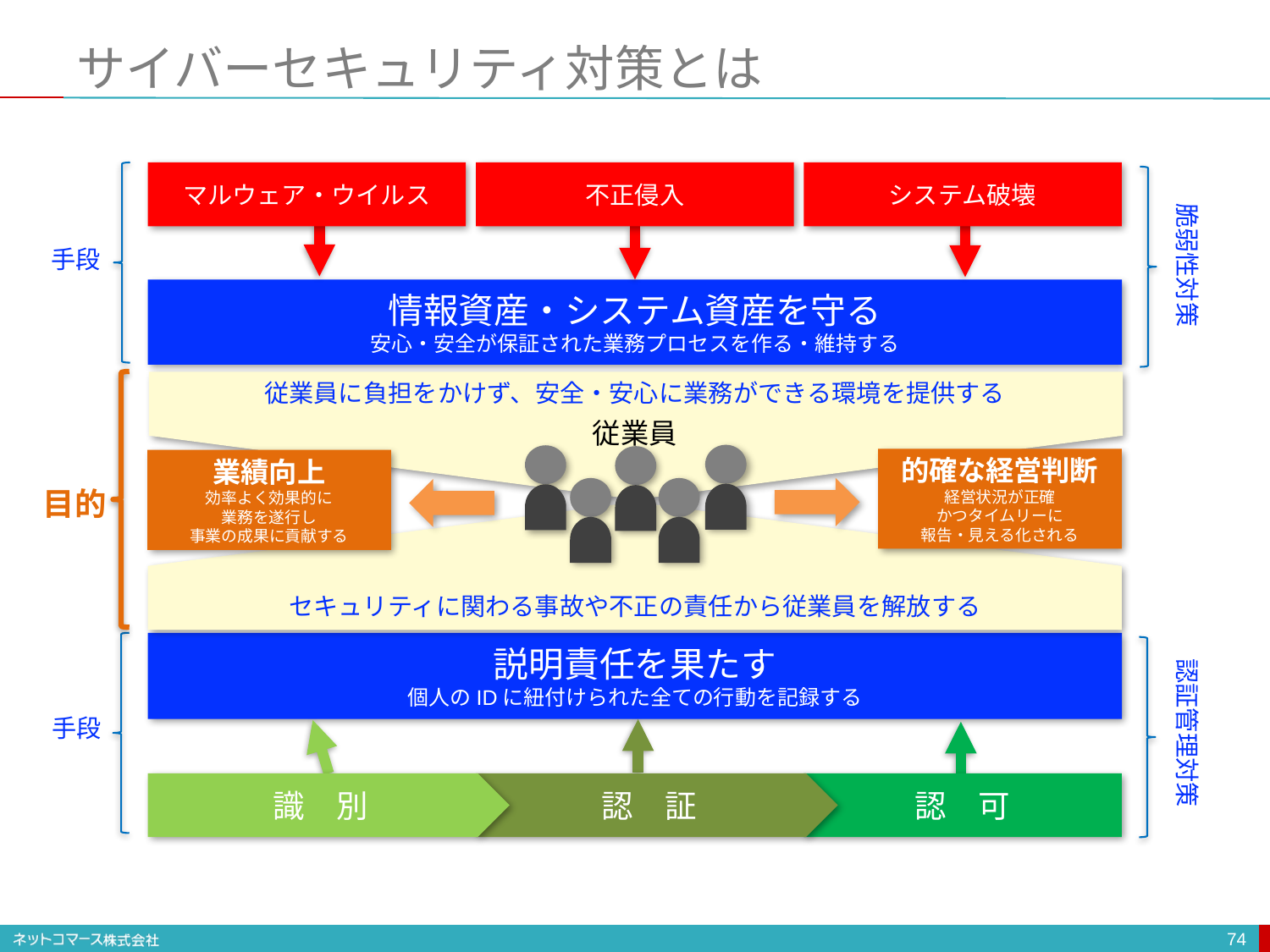

# サイバーセキュリティ対策とは

マルウェア・ウイルス
不正侵入
システム破壊

脆弱性対策
手段
情報資産・システム資産を守る
安心・安全が保証された業務プロセスを作る・維持する

従業員に負担をかけず、安全・安心に業務ができる環境を提供する
従業員

的確な経営判断
経営状況が正確
かつタイムリーに
報告・見える化される
業績向上
効率よく効果的に
業務を遂行し
事業の成果に貢献する
目的

セキュリティに関わる事故や不正の責任から従業員を解放する

説明責任を果たす
個人のIDに紐付けられた全ての行動を記録する

認証管理対策
手段
認　証
認　可
識　別
74